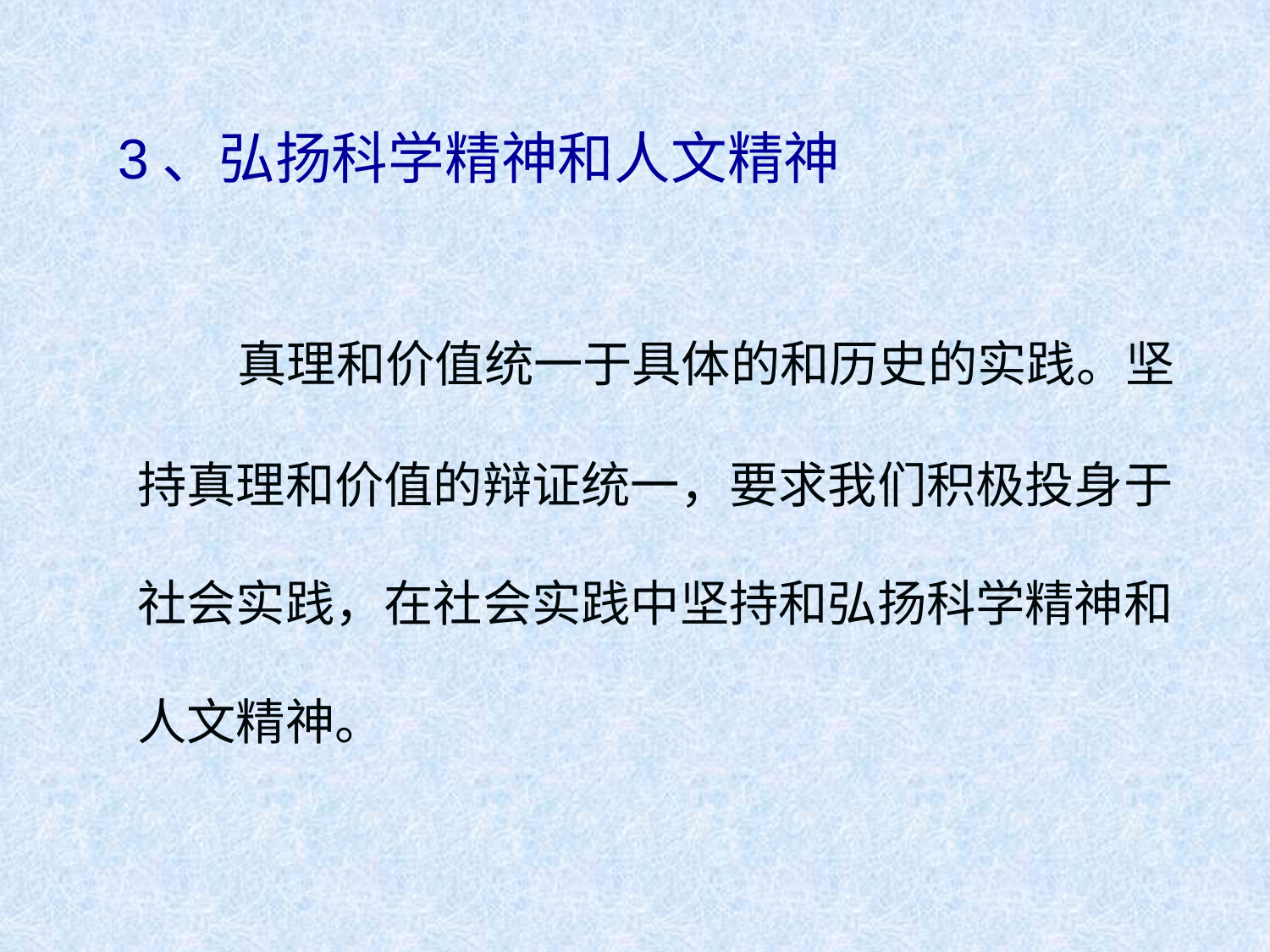

3、弘扬科学精神和人文精神
      真理和价值统一于具体的和历史的实践。坚持真理和价值的辩证统一，要求我们积极投身于社会实践，在社会实践中坚持和弘扬科学精神和人文精神。